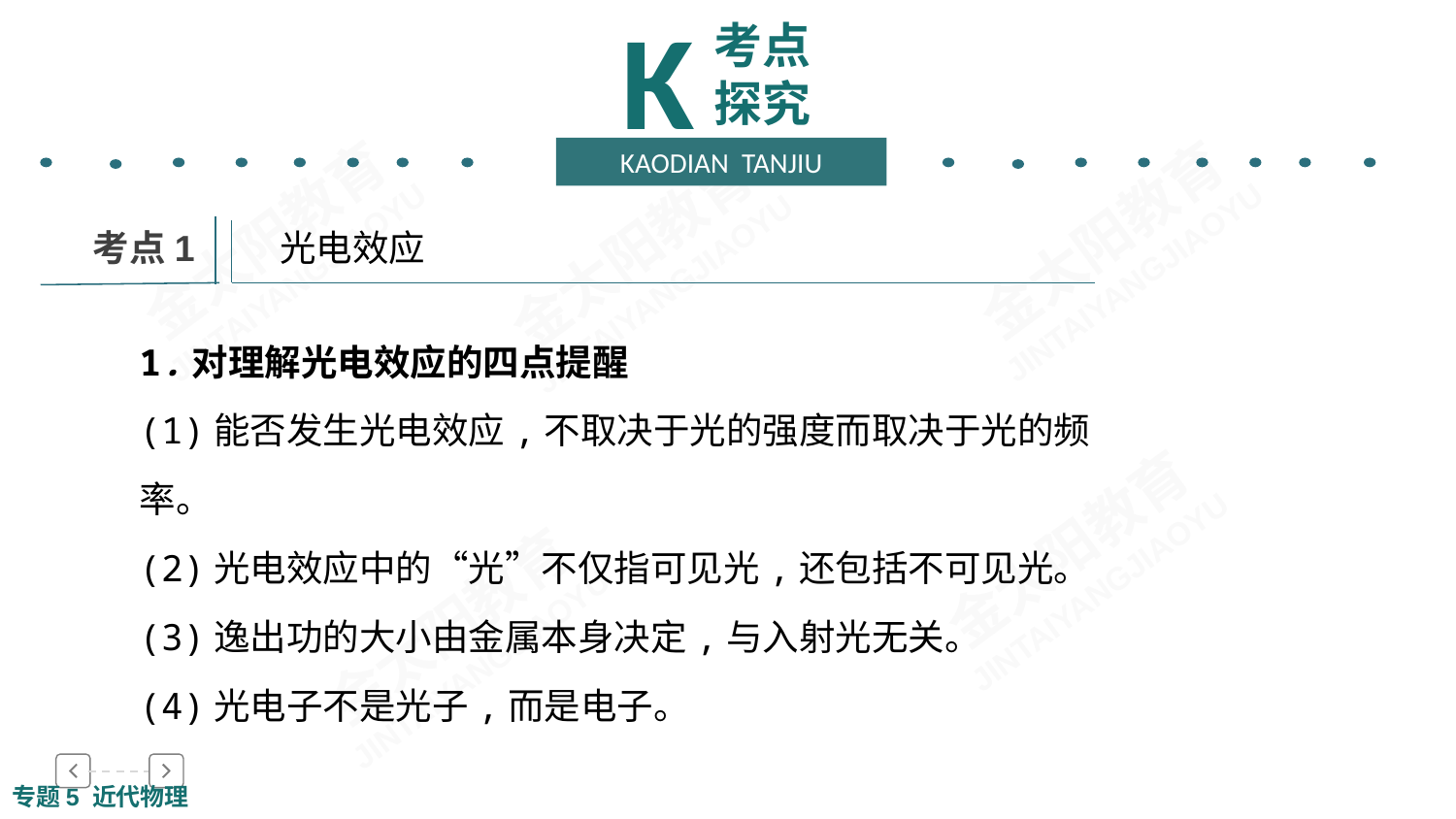

K
考点探究
KAODIAN  TANJIU

　光电效应
考点1
1.对理解光电效应的四点提醒
(1)能否发生光电效应,不取决于光的强度而取决于光的频率。
(2)光电效应中的“光”不仅指可见光,还包括不可见光。
(3)逸出功的大小由金属本身决定,与入射光无关。
(4)光电子不是光子,而是电子。